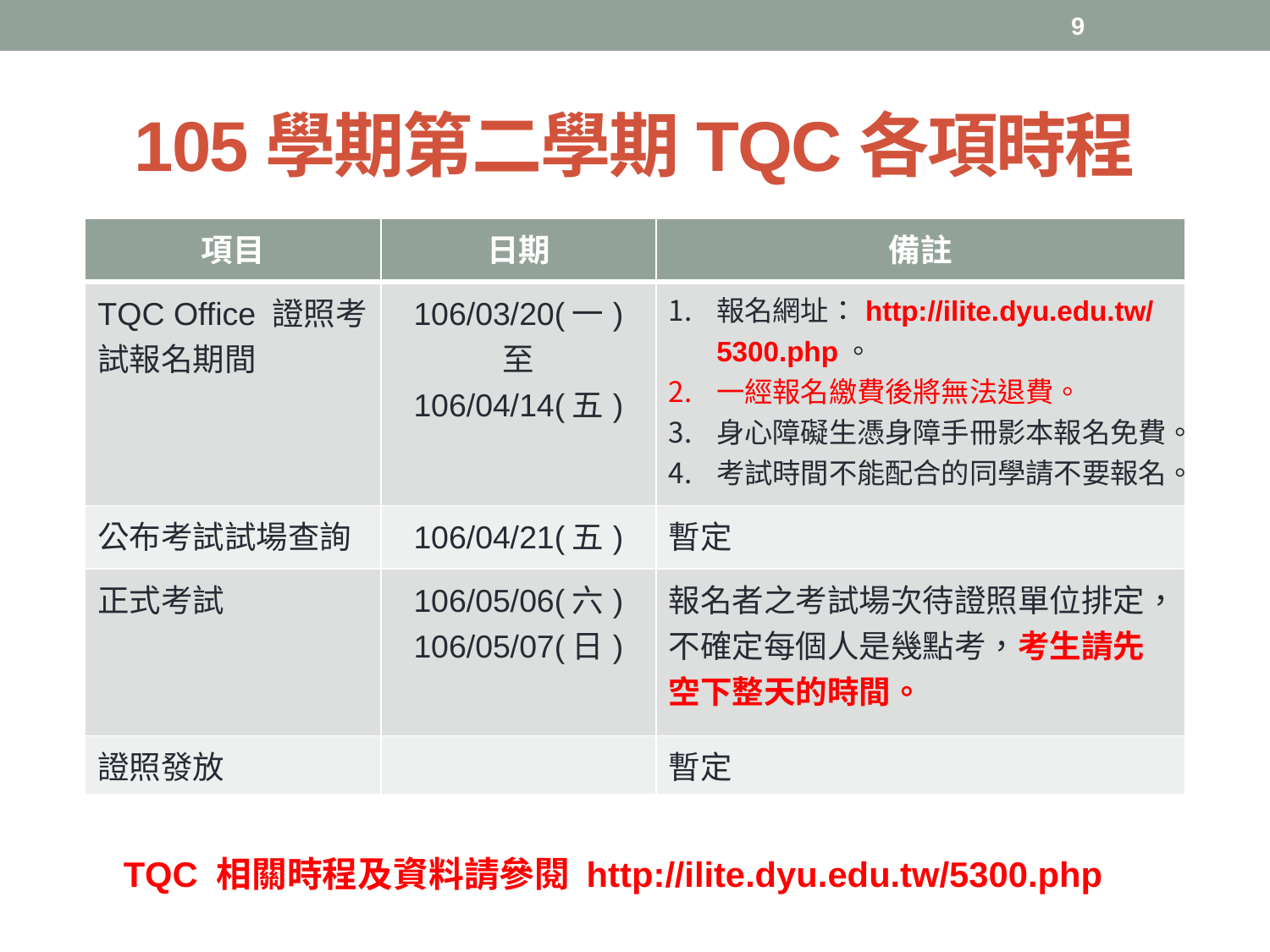

9
# 105學期第二學期TQC各項時程
| 項目 | 日期 | 備註 |
| --- | --- | --- |
| TQC Office 證照考試報名期間 | 106/03/20(一) 至 106/04/14(五) | 報名網址：http://ilite.dyu.edu.tw/5300.php。 一經報名繳費後將無法退費。 身心障礙生憑身障手冊影本報名免費。 考試時間不能配合的同學請不要報名。 |
| 公布考試試場查詢 | 106/04/21(五) | 暫定 |
| 正式考試 | 106/05/06(六) 106/05/07(日) | 報名者之考試場次待證照單位排定，不確定每個人是幾點考，考生請先空下整天的時間。 |
| 證照發放 |  | 暫定 |
TQC 相關時程及資料請參閱 http://ilite.dyu.edu.tw/5300.php